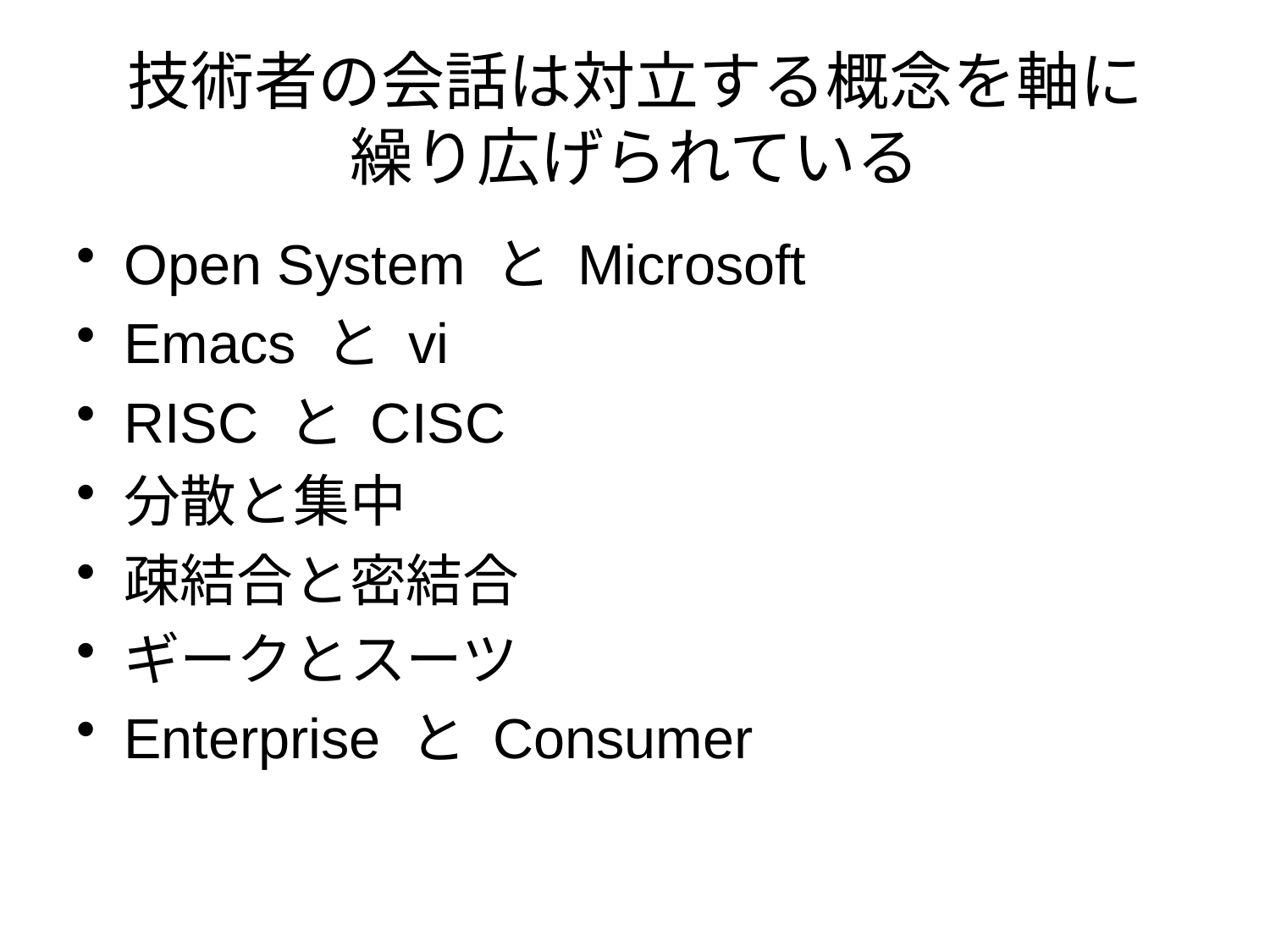

# 技術者の会話は対立する概念を軸に 繰り広げられている
Open System と Microsoft
Emacs と vi
RISC と CISC
分散と集中
疎結合と密結合
ギークとスーツ
Enterprise と Consumer